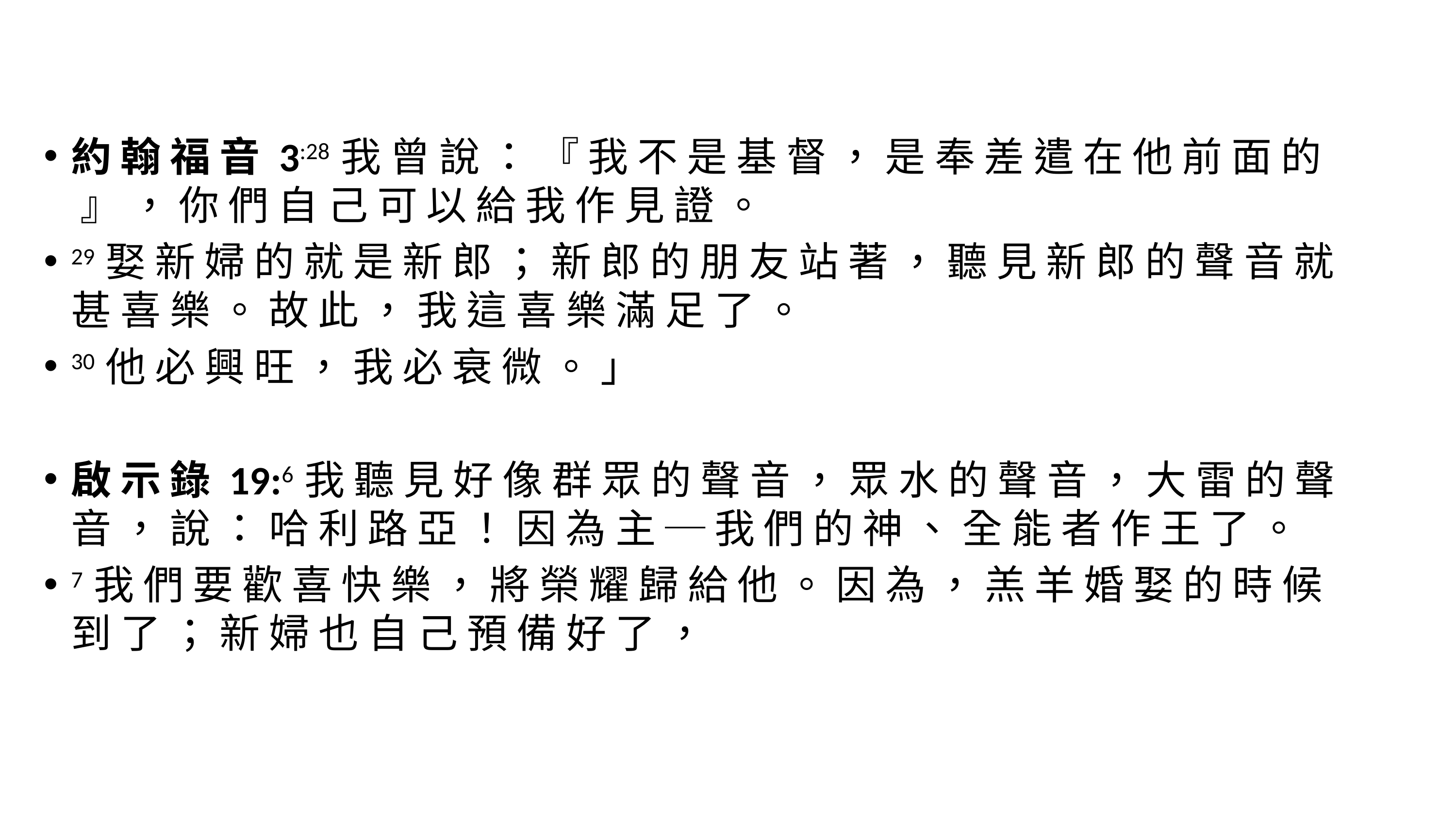

#
約 翰 福 音 3:28 我 曾 說 ： 『 我 不 是 基 督 ， 是 奉 差 遣 在 他 前 面 的 』 ， 你 們 自 己 可 以 給 我 作 見 證 。
29 娶 新 婦 的 就 是 新 郎 ； 新 郎 的 朋 友 站 著 ， 聽 見 新 郎 的 聲 音 就 甚 喜 樂 。 故 此 ， 我 這 喜 樂 滿 足 了 。
30 他 必 興 旺 ， 我 必 衰 微 。 」

啟 示 錄 19:6 我 聽 見 好 像 群 眾 的 聲 音 ， 眾 水 的 聲 音 ， 大 雷 的 聲 音 ， 說 ： 哈 利 路 亞 ！ 因 為 主 ─ 我 們 的 神 、 全 能 者 作 王 了 。
7 我 們 要 歡 喜 快 樂 ， 將 榮 耀 歸 給 他 。 因 為 ， 羔 羊 婚 娶 的 時 候 到 了 ； 新 婦 也 自 己 預 備 好 了 ，